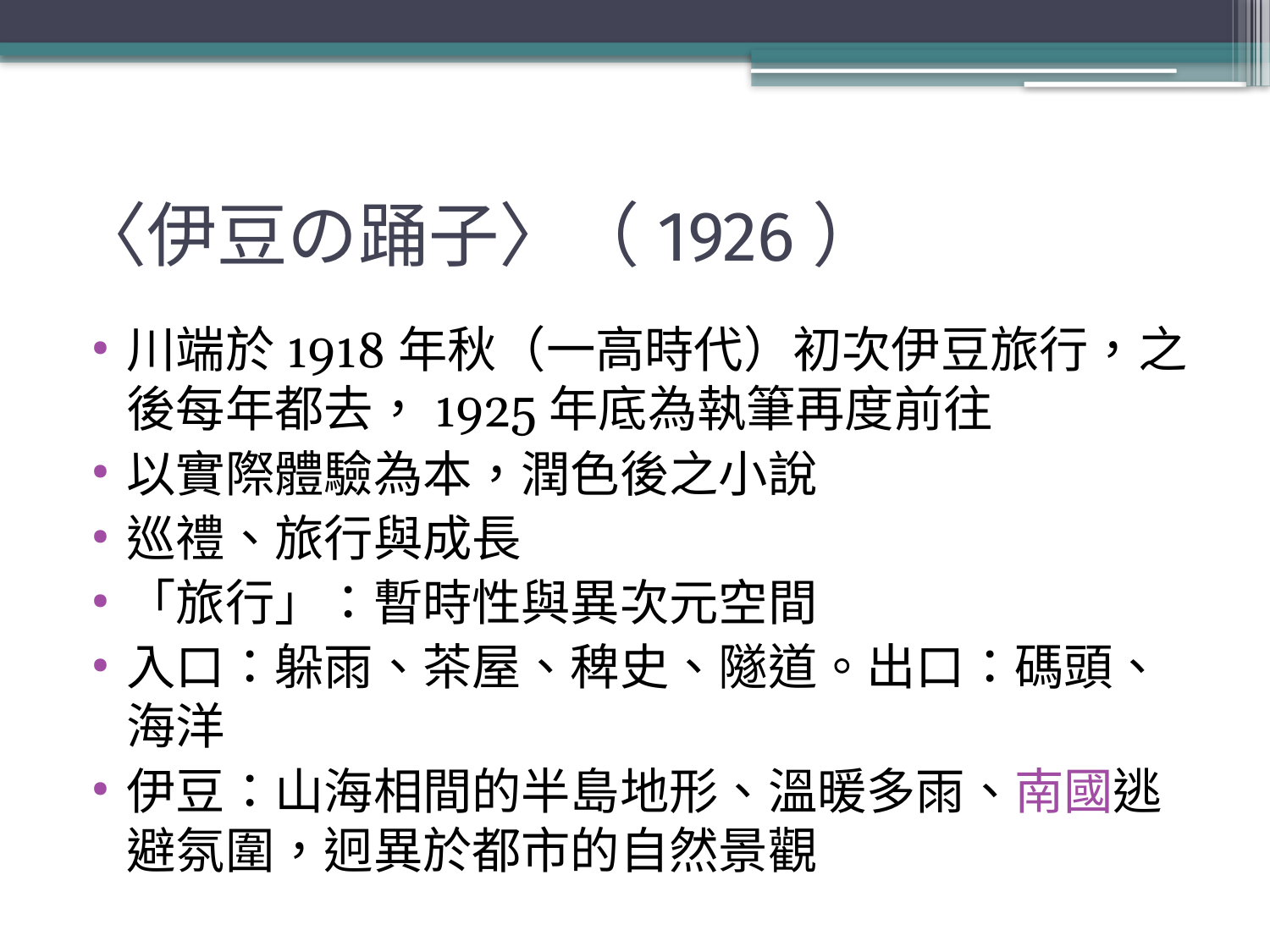

# 〈伊豆の踊子〉（1926）
川端於1918年秋（一高時代）初次伊豆旅行，之後每年都去，1925年底為執筆再度前往
以實際體驗為本，潤色後之小說
巡禮、旅行與成長
「旅行」：暫時性與異次元空間
入口：躲雨、茶屋、稗史、隧道。出口：碼頭、海洋
伊豆：山海相間的半島地形、溫暖多雨、南國逃避氛圍，迥異於都市的自然景觀